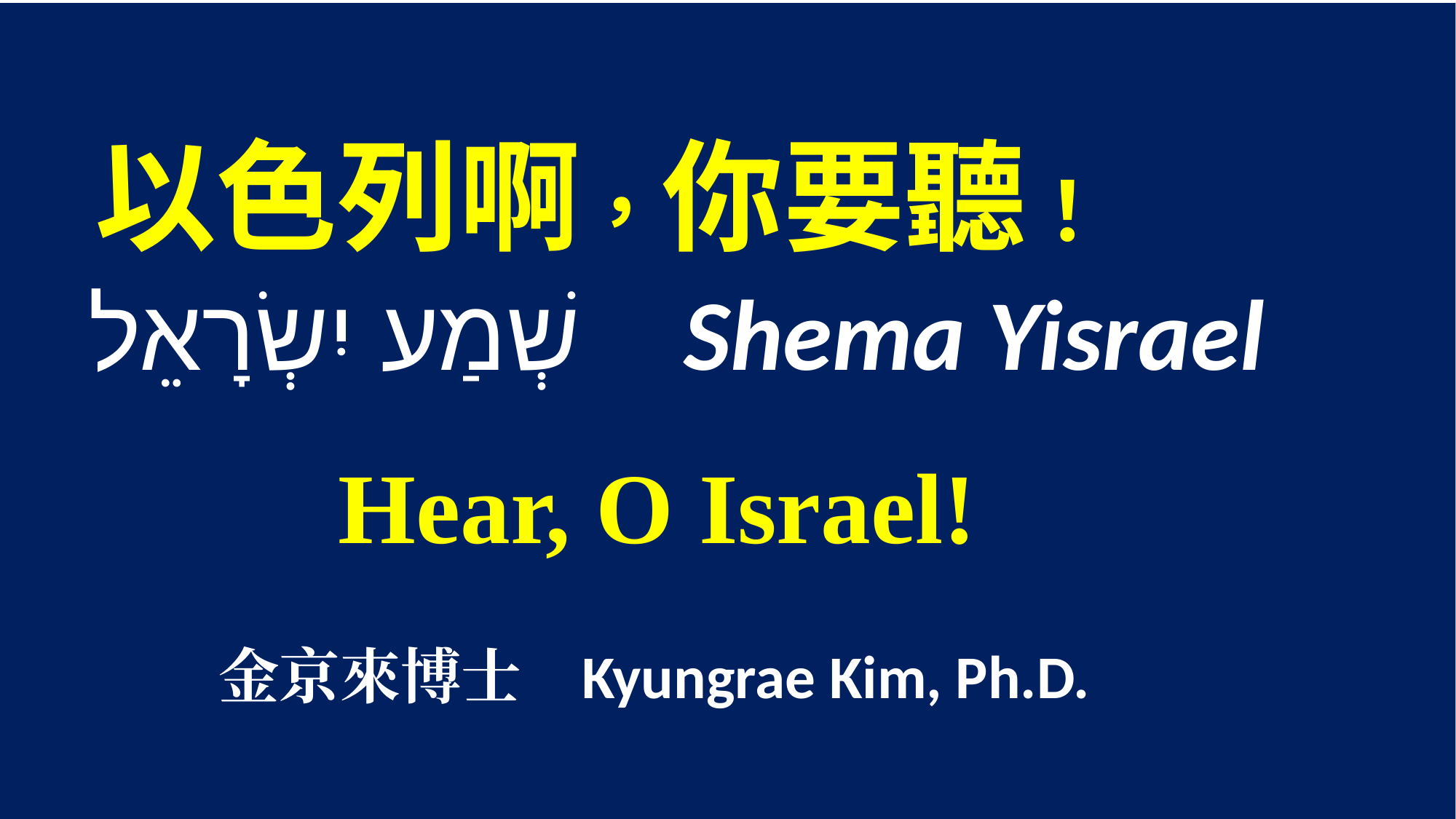

以色列啊，你要聽！
   שְׁמַע יִשְׂרָאֵל    Shema Yisrael

            Hear, O Israel!

              金京來博士   Kyungrae Kim, Ph.D.